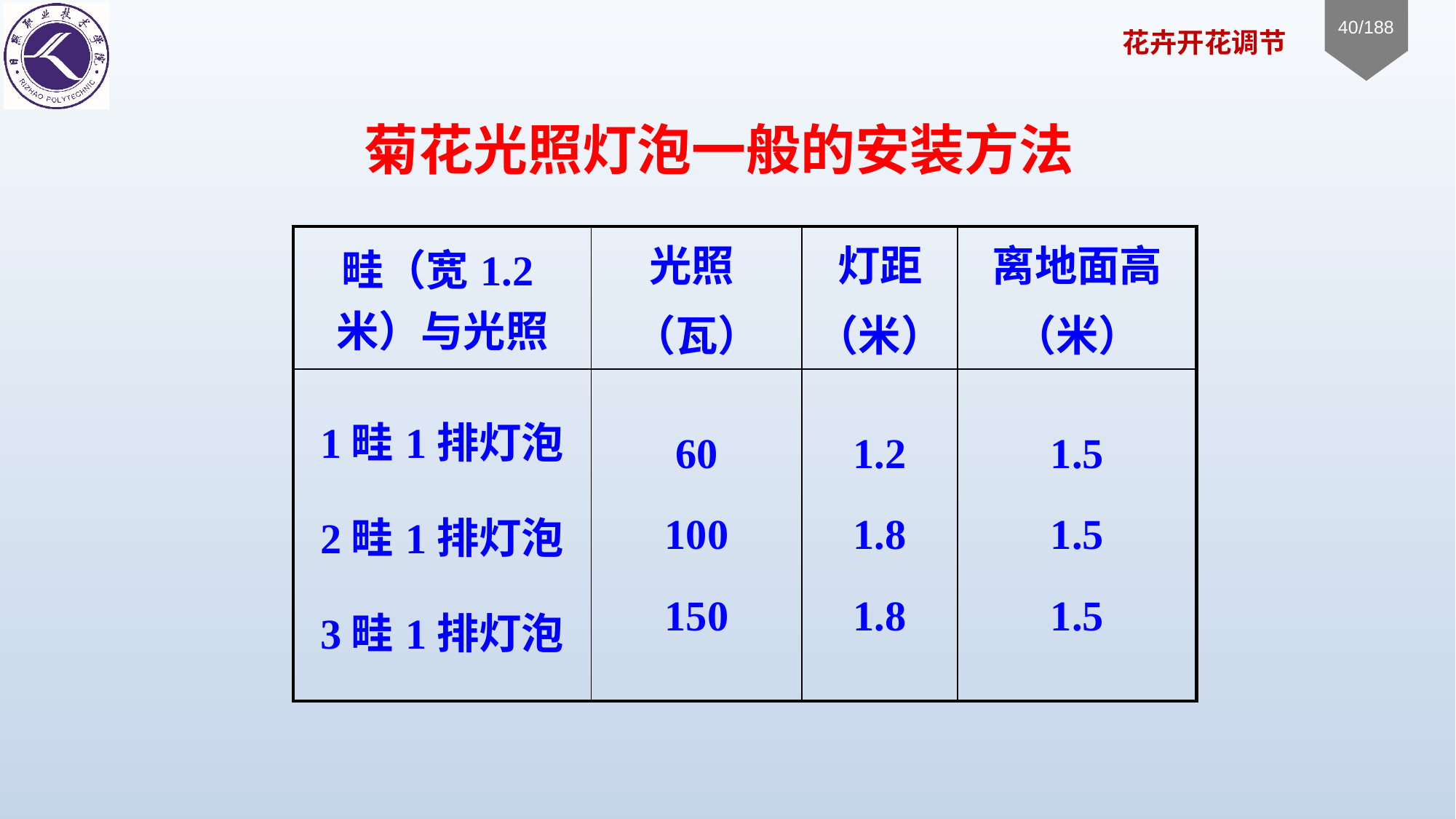

# 菊花光照灯泡一般的安装方法
| 畦（宽1.2米）与光照 | 光照 （瓦） | 灯距 （米） | 离地面高 （米） |
| --- | --- | --- | --- |
| 1畦1排灯泡 2畦1排灯泡 3畦1排灯泡 | 60 100 150 | 1.2 1.8 1.8 | 1.5 1.5 1.5 |